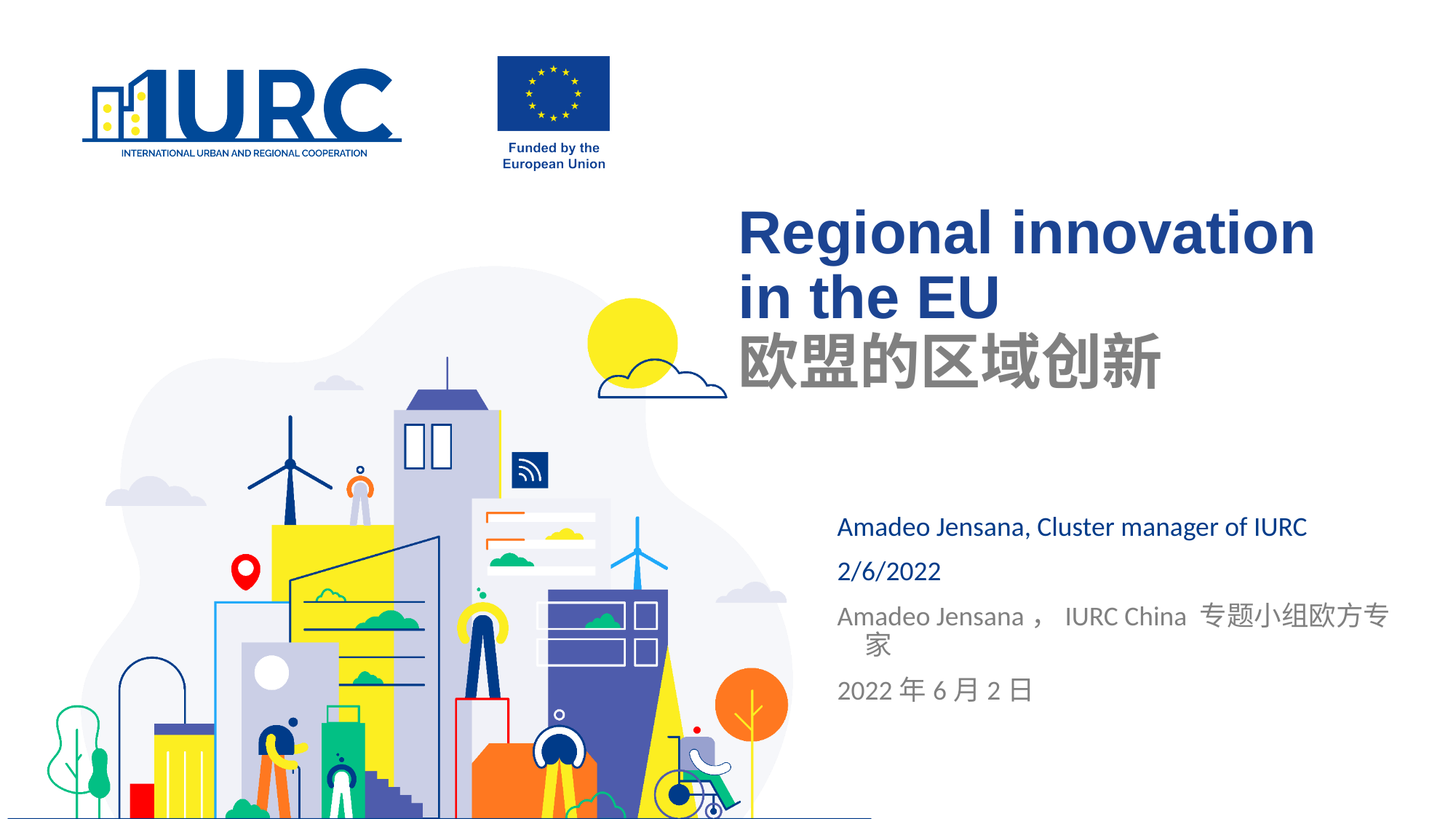

# Regional innovation in the EU 欧盟的区域创新
Amadeo Jensana, Cluster manager of IURC
2/6/2022
Amadeo Jensana，IURC China 专题小组欧方专家
2022年6月2日